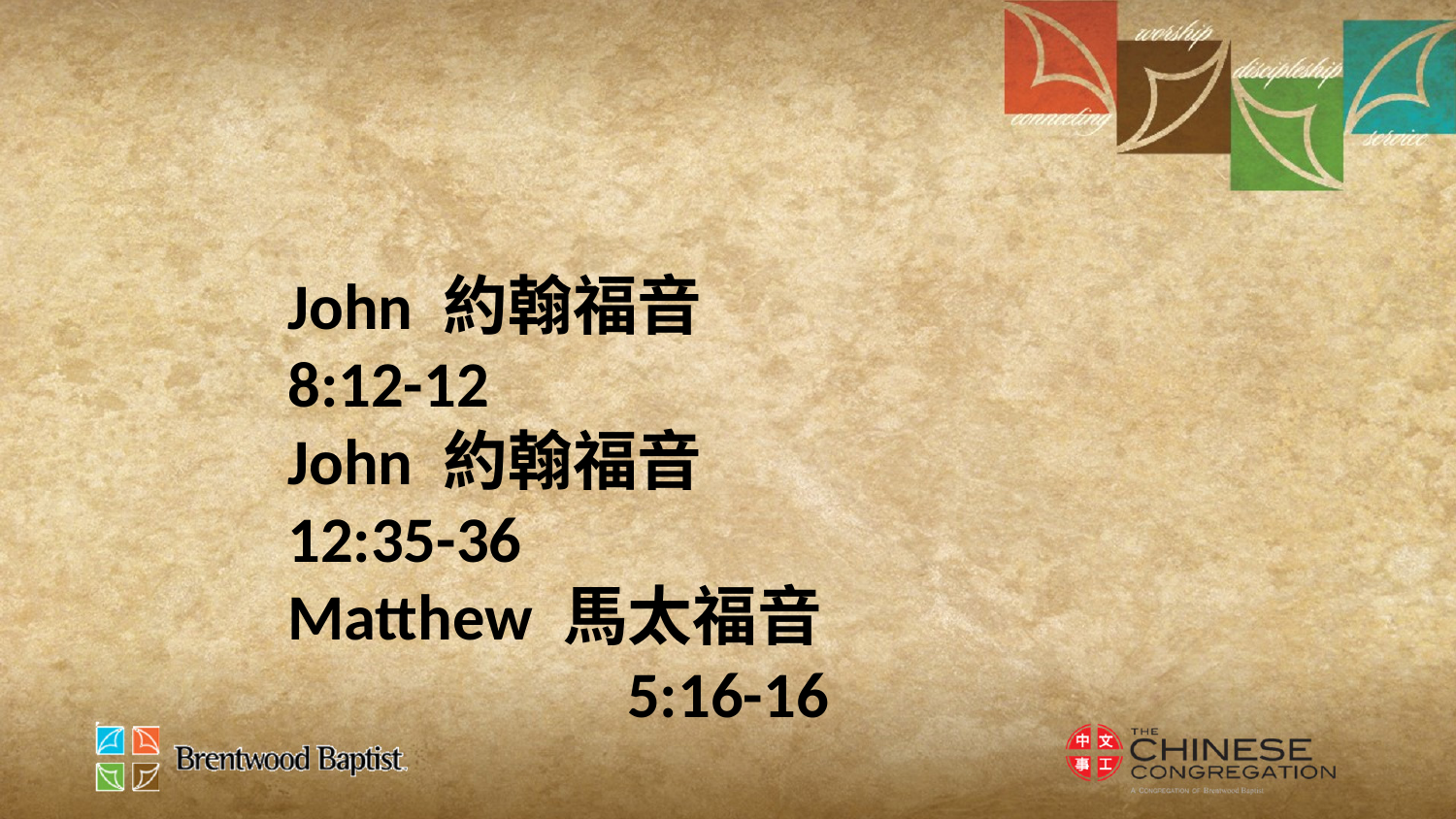

John 約翰福音
8:12-12
John 約翰福音
12:35-36
Matthew 馬太福音
5:16-16